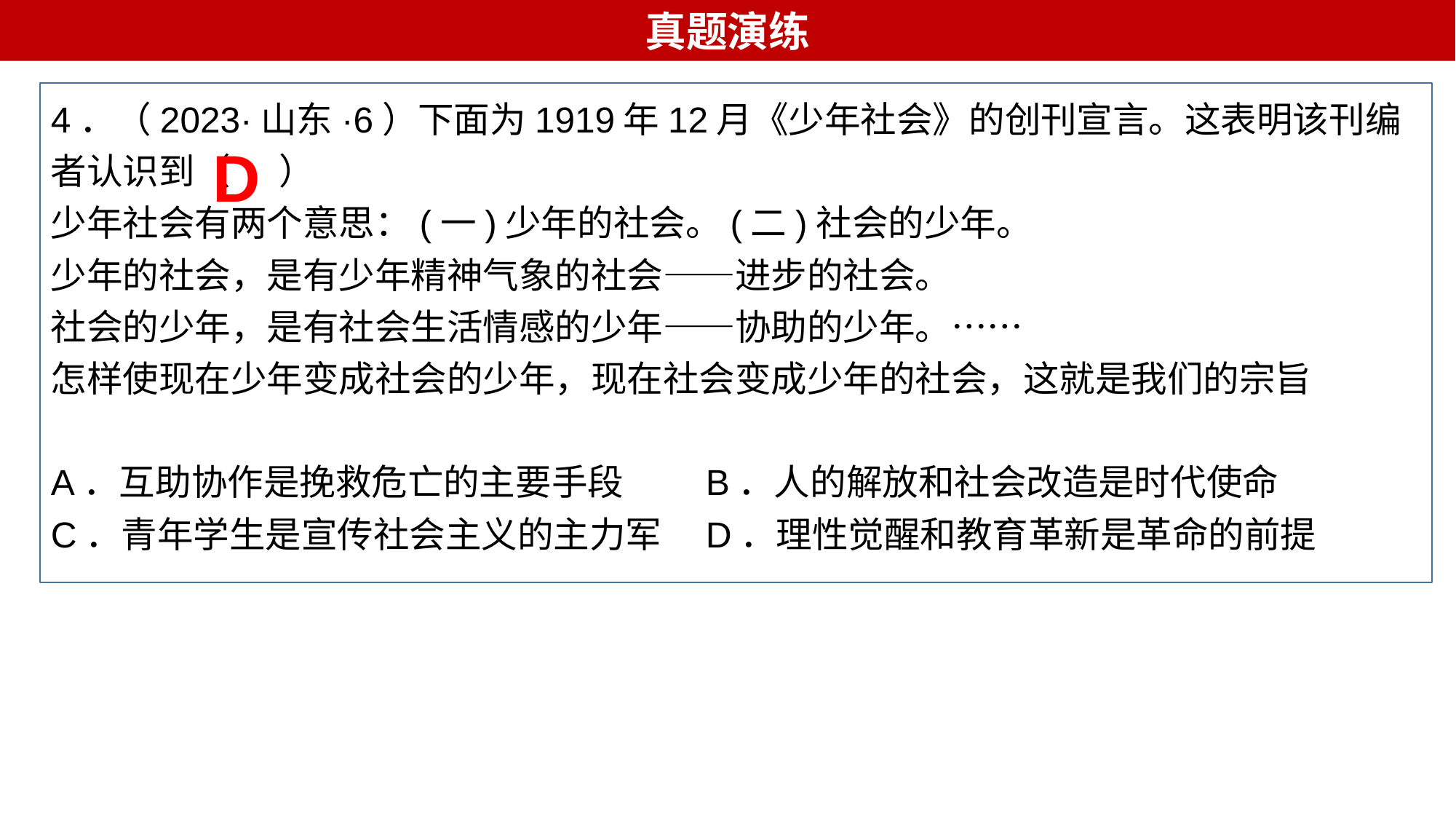

真题演练
4．（2023·山东·6）下面为1919年12月《少年社会》的创刊宣言。这表明该刊编者认识到（      ）
少年社会有两个意思：(一)少年的社会。(二)社会的少年。
少年的社会，是有少年精神气象的社会——进步的社会。
社会的少年，是有社会生活情感的少年——协助的少年。……
怎样使现在少年变成社会的少年，现在社会变成少年的社会，这就是我们的宗旨

A．互助协作是挽救危亡的主要手段	B．人的解放和社会改造是时代使命
C．青年学生是宣传社会主义的主力军	D．理性觉醒和教育革新是革命的前提
D